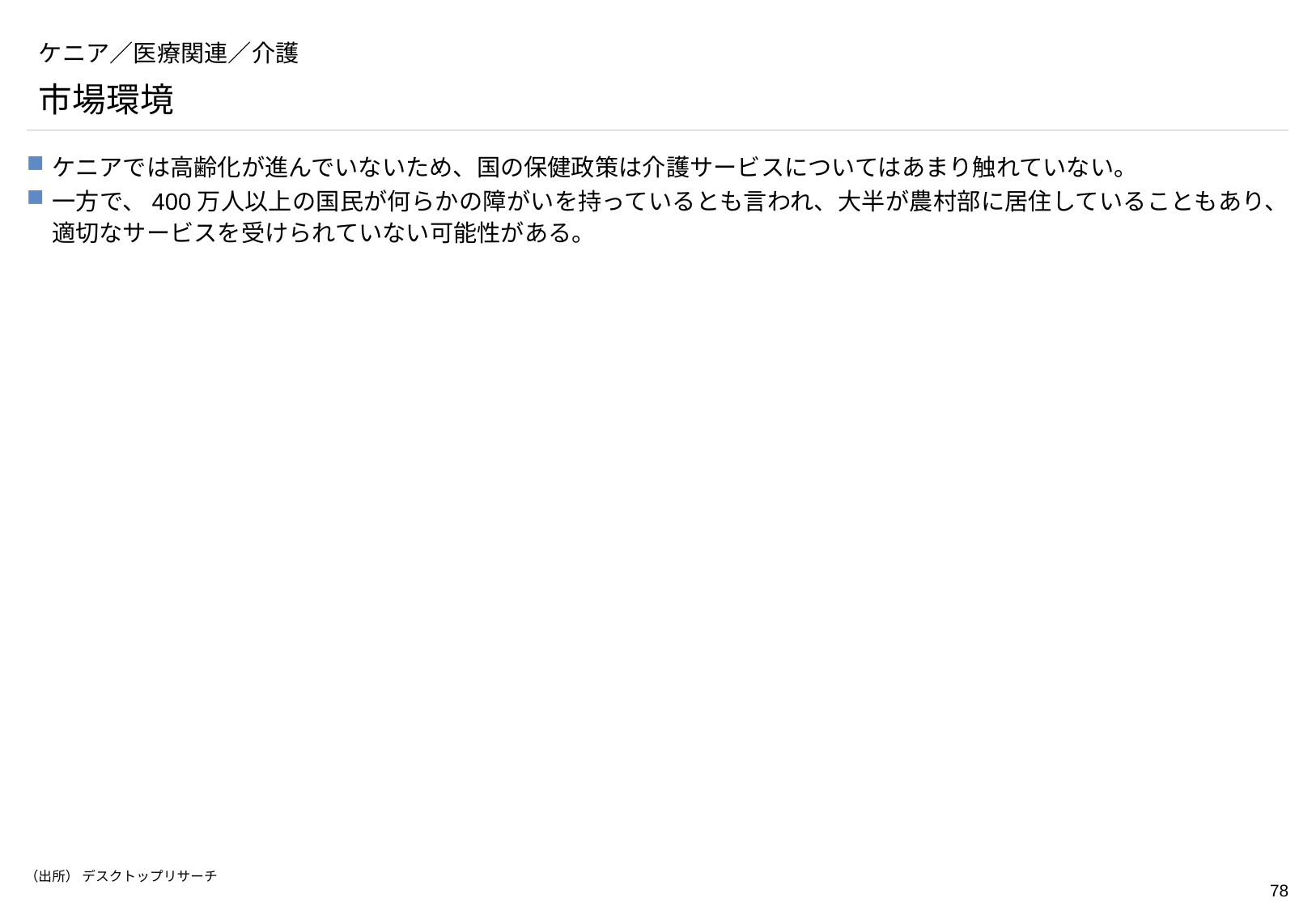

# ケニア／医療関連／介護
市場環境
ケニアでは高齢化が進んでいないため、国の保健政策は介護サービスについてはあまり触れていない。
一方で、400万人以上の国民が何らかの障がいを持っているとも言われ、大半が農村部に居住していることもあり、適切なサービスを受けられていない可能性がある。
（出所） デスクトップリサーチ